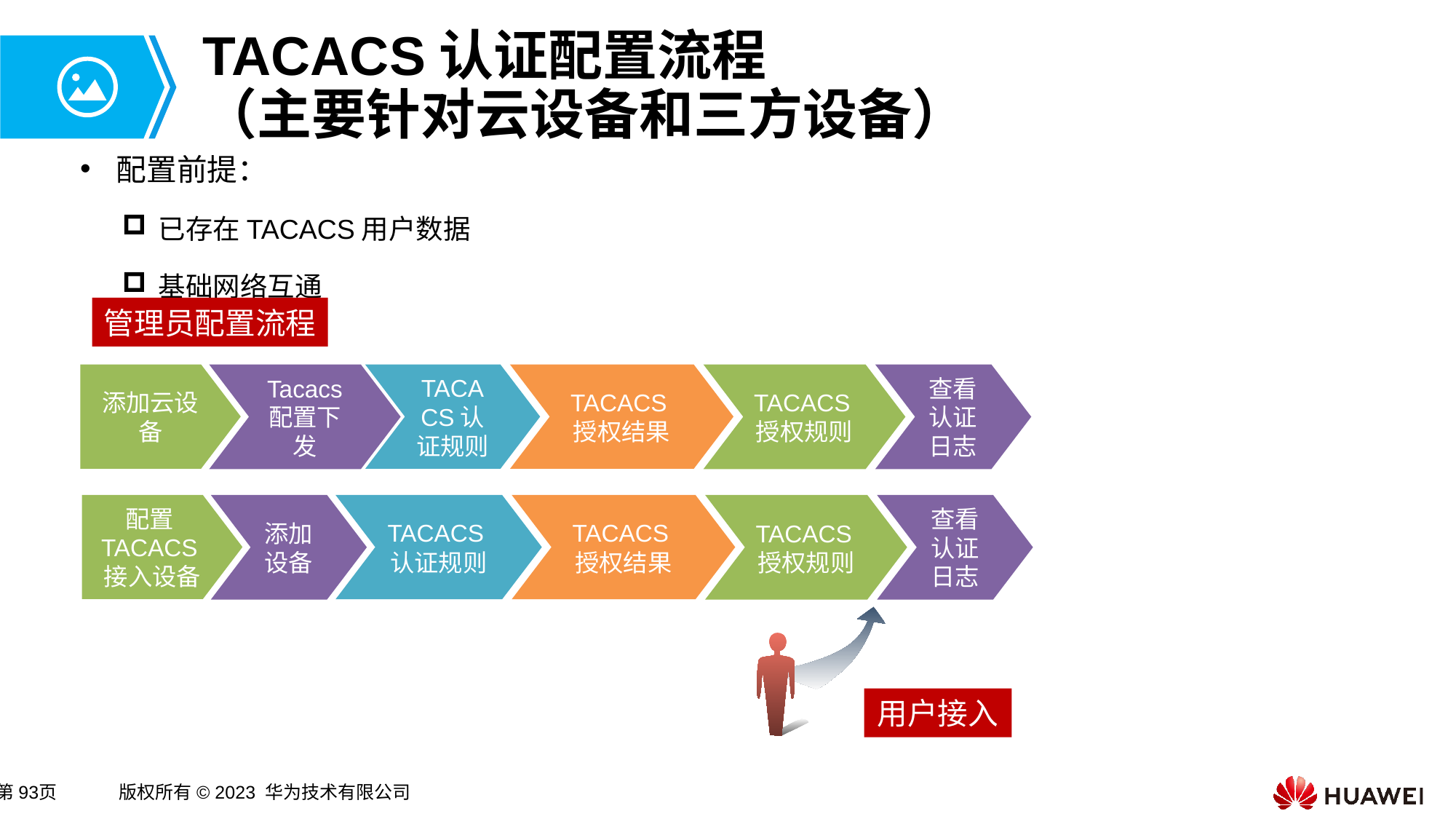

# TACACS认证配置流程 （主要针对云设备和三方设备）
配置前提：
已存在TACACS用户数据
基础网络互通

管理员配置流程
添加云设备
Tacacs
配置下发
TACACS认证规则
TACACS授权结果
TACACS授权规则
查看认证日志
配置TACACS接入设备
添加设备
TACACS认证规则
TACACS授权结果
TACACS授权规则
查看认证日志

用户接入